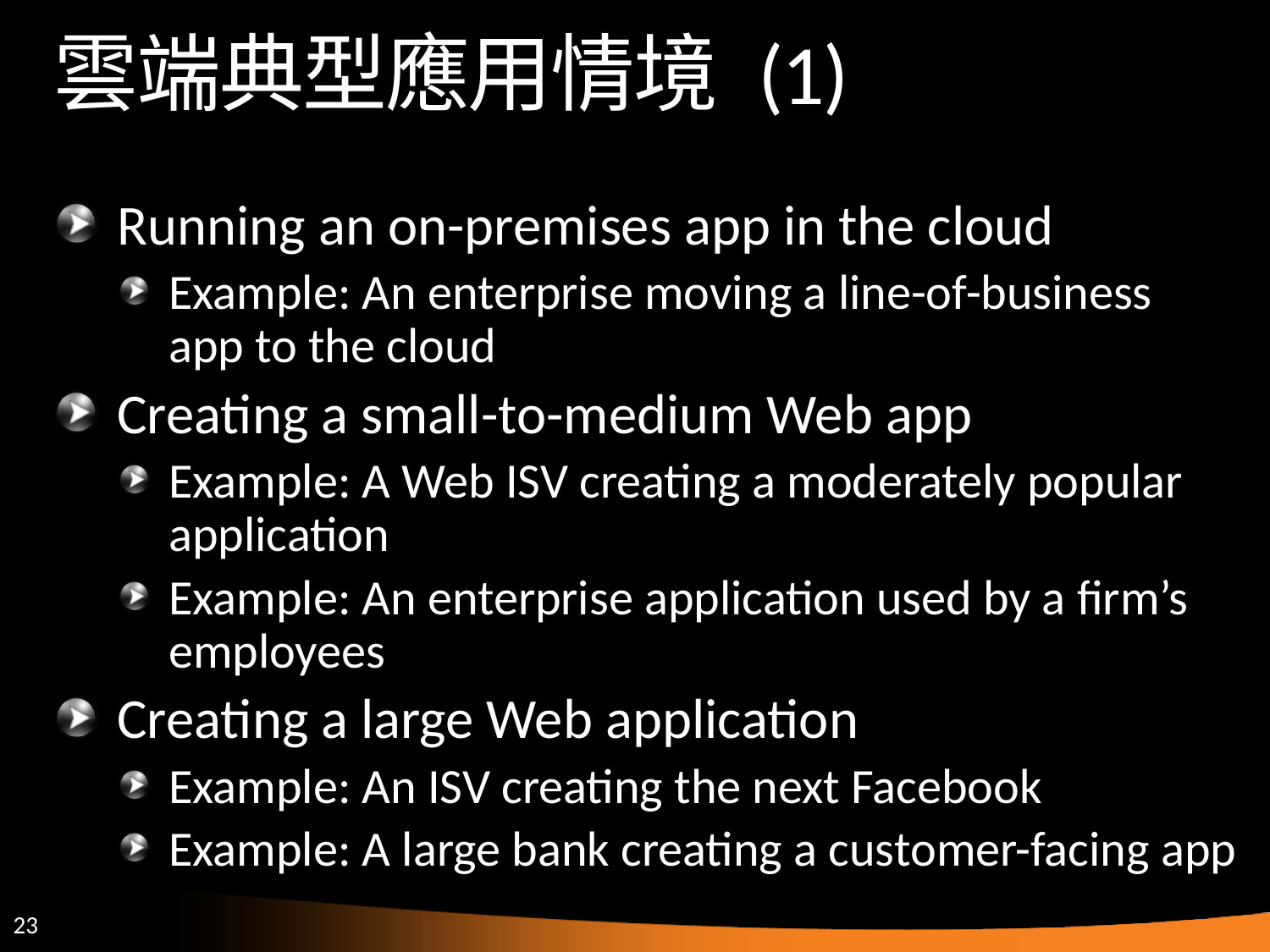

# 雲端典型應用情境 (1)
Running an on-premises app in the cloud
Example: An enterprise moving a line-of-business app to the cloud
Creating a small-to-medium Web app
Example: A Web ISV creating a moderately popular application
Example: An enterprise application used by a firm’s employees
Creating a large Web application
Example: An ISV creating the next Facebook
Example: A large bank creating a customer-facing app